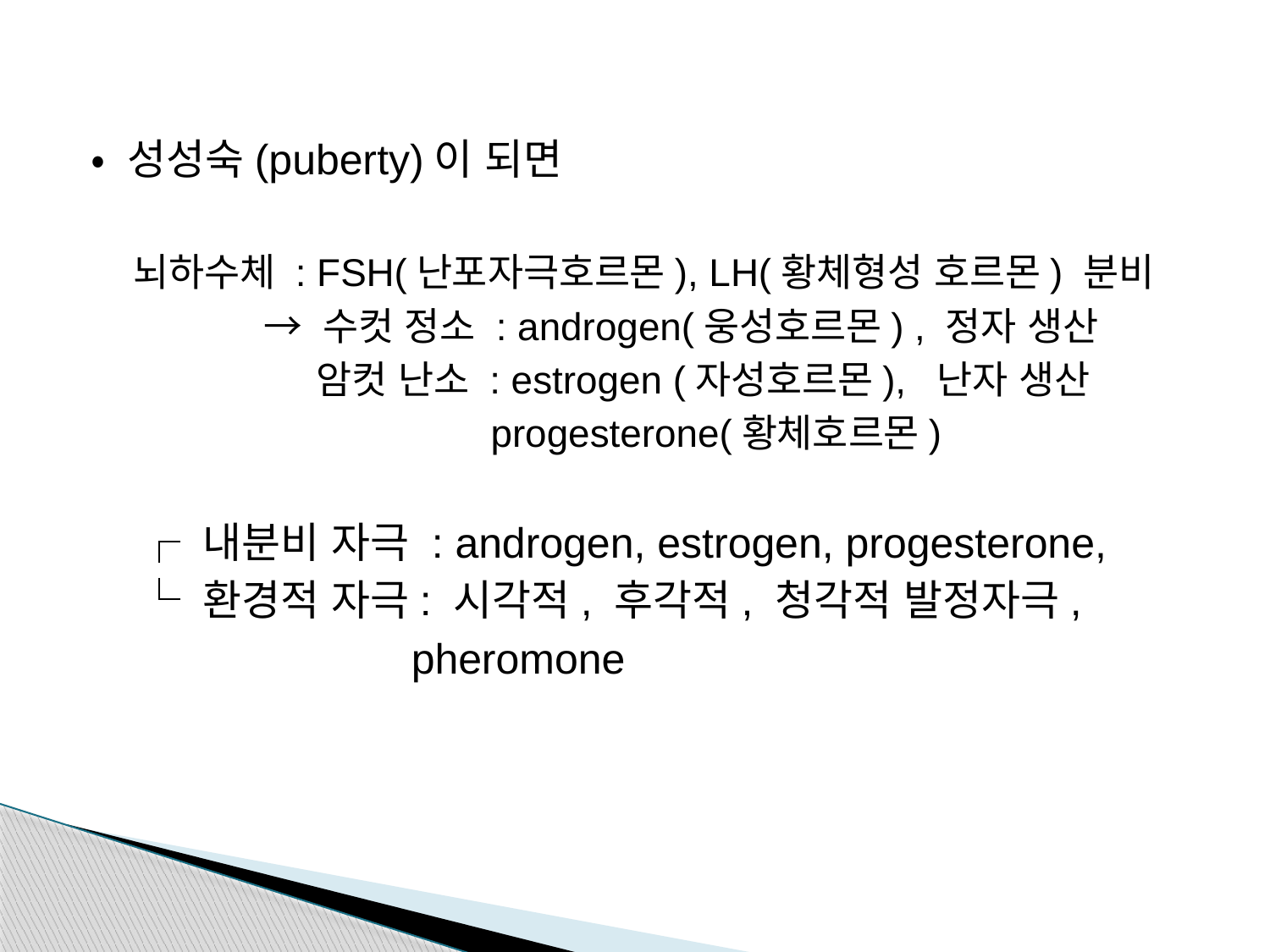

• 성성숙(puberty)이 되면

   뇌하수체 : FSH(난포자극호르몬), LH(황체형성 호르몬) 분비
                → 수컷 정소 : androgen(웅성호르몬) , 정자 생산
                    암컷 난소 : estrogen (자성호르몬),  난자 생산
                                     progesterone(황체호르몬)

    ┌ 내분비 자극 : androgen, estrogen, progesterone,
    └ 환경적 자극: 시각적, 후각적, 청각적 발정자극,
                           pheromone